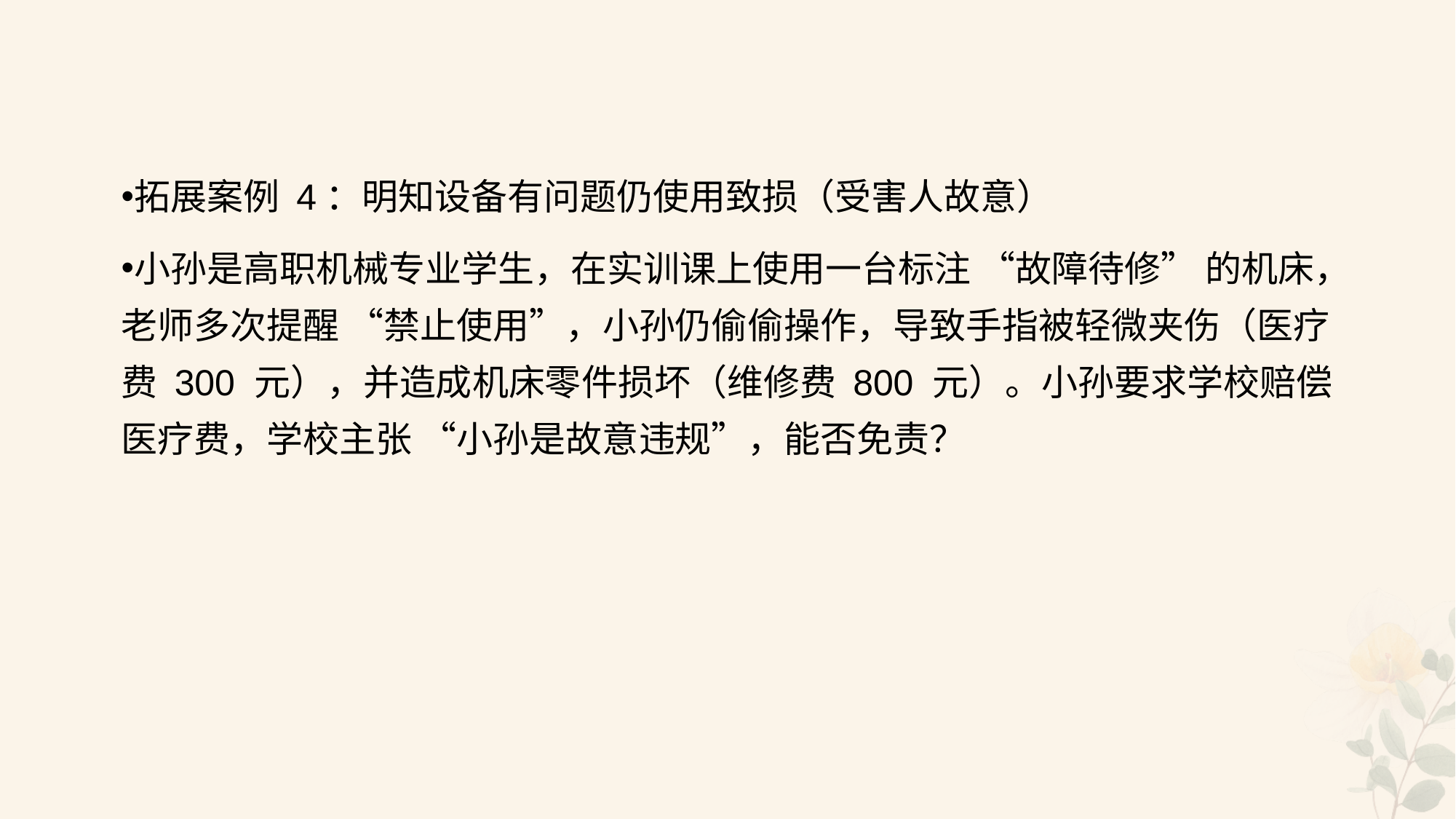

#
拓展案例 4：明知设备有问题仍使用致损（受害人故意）
小孙是高职机械专业学生，在实训课上使用一台标注 “故障待修” 的机床，老师多次提醒 “禁止使用”，小孙仍偷偷操作，导致手指被轻微夹伤（医疗费 300 元），并造成机床零件损坏（维修费 800 元）。小孙要求学校赔偿医疗费，学校主张 “小孙是故意违规”，能否免责？